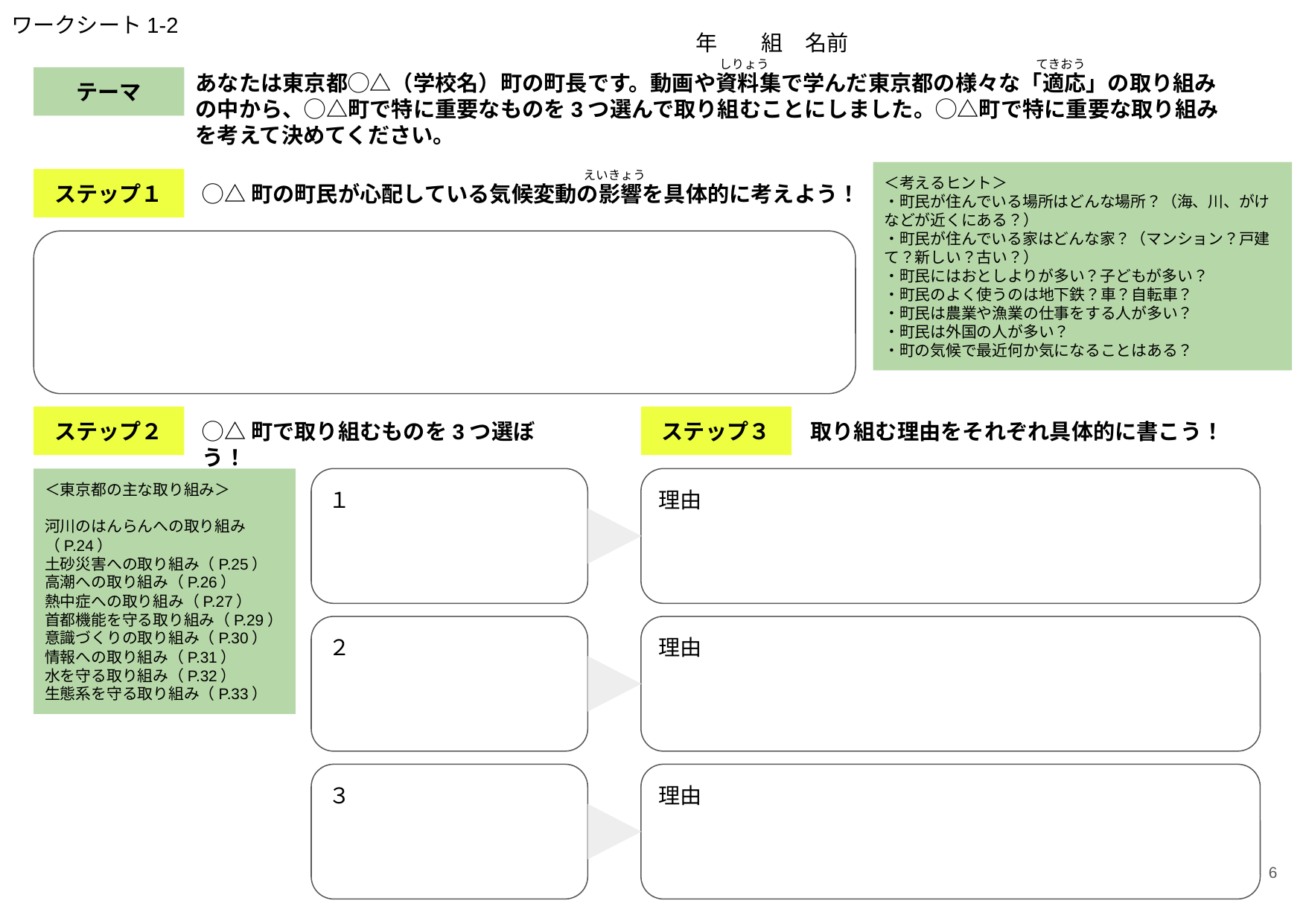

ワークシート1-2
　　年　　組　名前
しりょう
てきおう
あなたは東京都◯△（学校名）町の町長です。動画や資料集で学んだ東京都の様々な「適応」の取り組みの中から、◯△町で特に重要なものを3つ選んで取り組むことにしました。◯△町で特に重要な取り組みを考えて決めてください。
テーマ
えいきょう
＜考えるヒント＞
・町民が住んでいる場所はどんな場所？（海、川、がけなどが近くにある？）
・町民が住んでいる家はどんな家？（マンション？戸建て？新しい？古い？）
・町民にはおとしよりが多い？子どもが多い？
・町民のよく使うのは地下鉄？車？自転車？
・町民は農業や漁業の仕事をする人が多い？
・町民は外国の人が多い？
・町の気候で最近何か気になることはある？
ステップ１
◯△町の町民が心配している気候変動の影響を具体的に考えよう！

ステップ２
◯△町で取り組むものを3つ選ぼう！
ステップ３
取り組む理由をそれぞれ具体的に書こう！
＜東京都の主な取り組み＞

河川のはんらんへの取り組み（P.24）
土砂災害への取り組み（P.25）
高潮への取り組み（P.26）
熱中症への取り組み（P.27）
首都機能を守る取り組み（P.29）
意識づくりの取り組み（P.30）
情報への取り組み（P.31）
水を守る取り組み（P.32）
生態系を守る取り組み（P.33）
１
理由

２
理由

３
理由

6